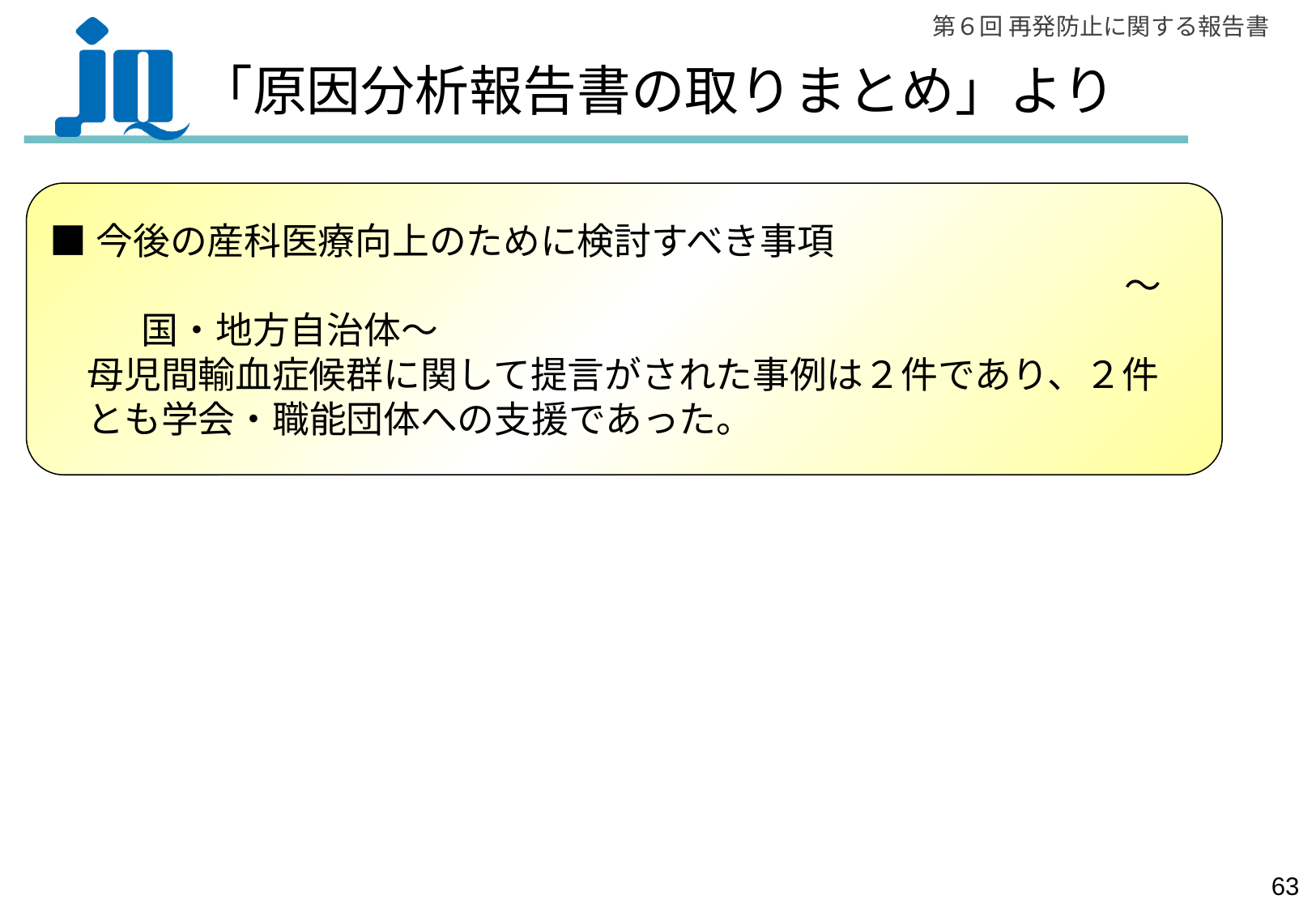

# 「原因分析報告書の取りまとめ」より
■今後の産科医療向上のために検討すべき事項
　　　　　　　　　　　　　　　　　　　　　　　　　　　　　～国・地方自治体～
　母児間輸血症候群に関して提言がされた事例は２件であり、２件
　とも学会・職能団体への支援であった。
63